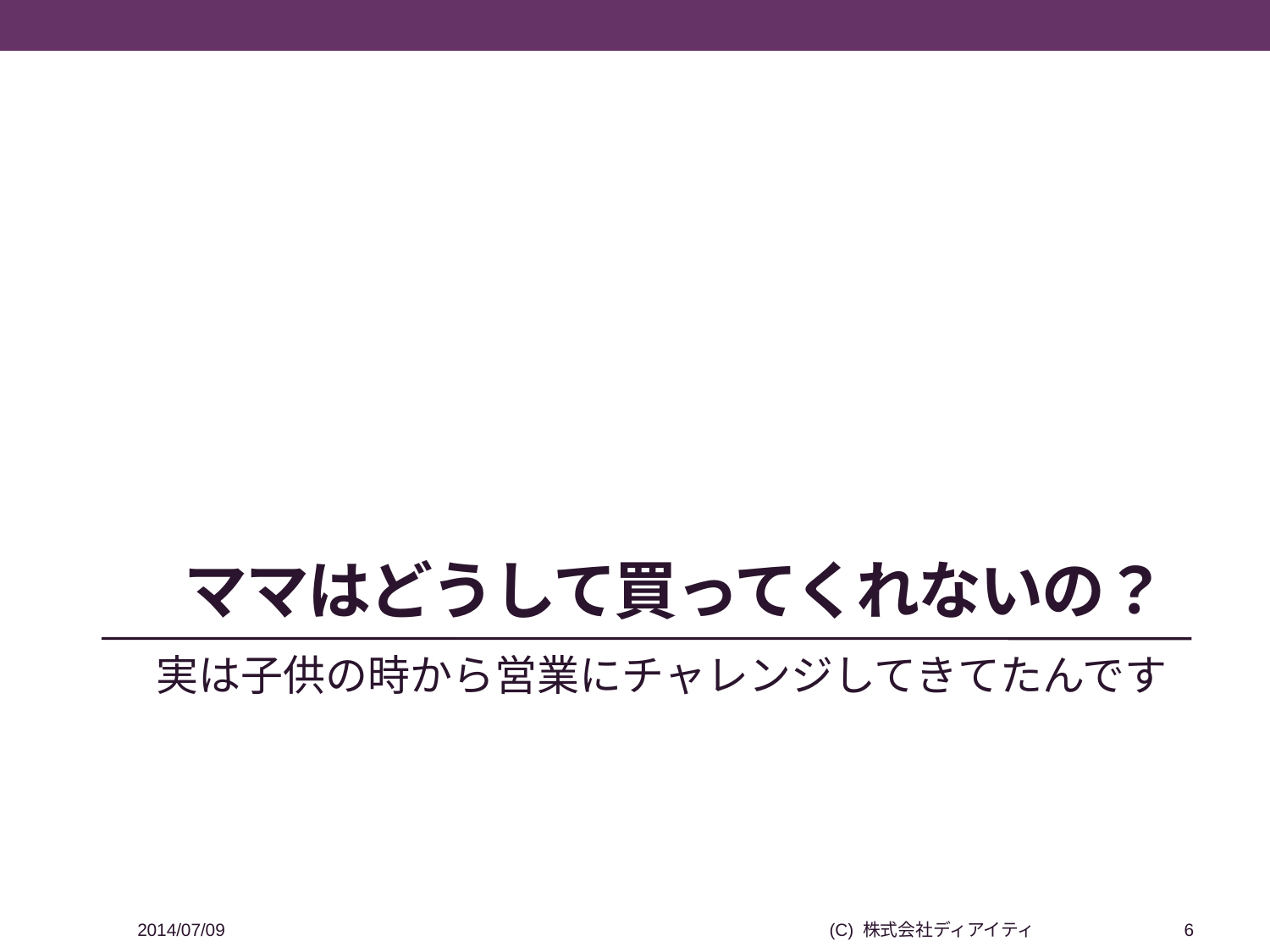

# ママはどうして買ってくれないの？
実は子供の時から営業にチャレンジしてきてたんです
2014/07/09
(C) 株式会社ディアイティ
6